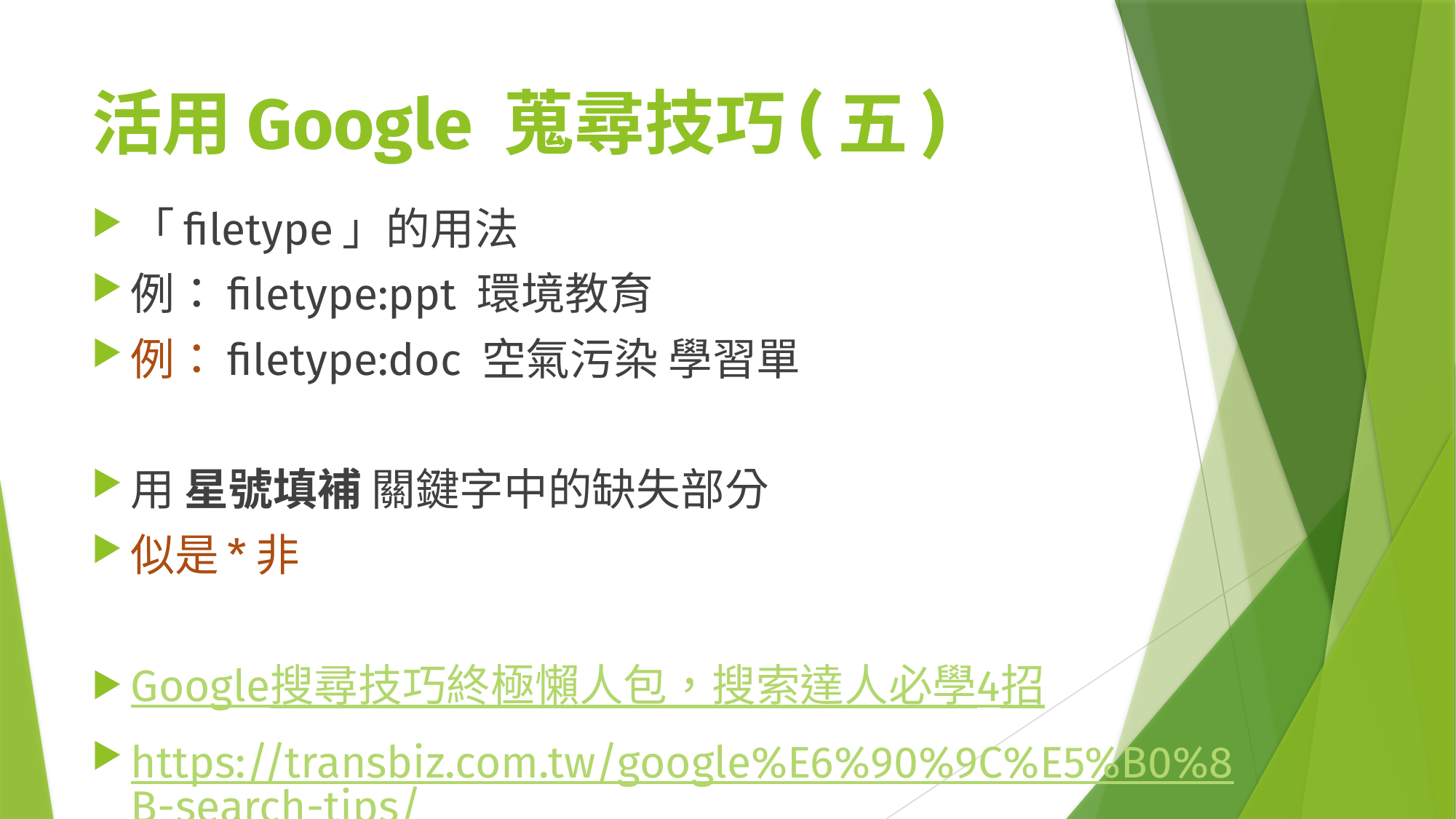

# 活用Google 蒐尋技巧(五)
「filetype」的用法
例：filetype:ppt 環境教育
例：filetype:doc 空氣污染 學習單

用 星號填補 關鍵字中的缺失部分
似是*非

Google搜尋技巧終極懶人包，搜索達人必學4招
https://transbiz.com.tw/google%E6%90%9C%E5%B0%8B-search-tips/